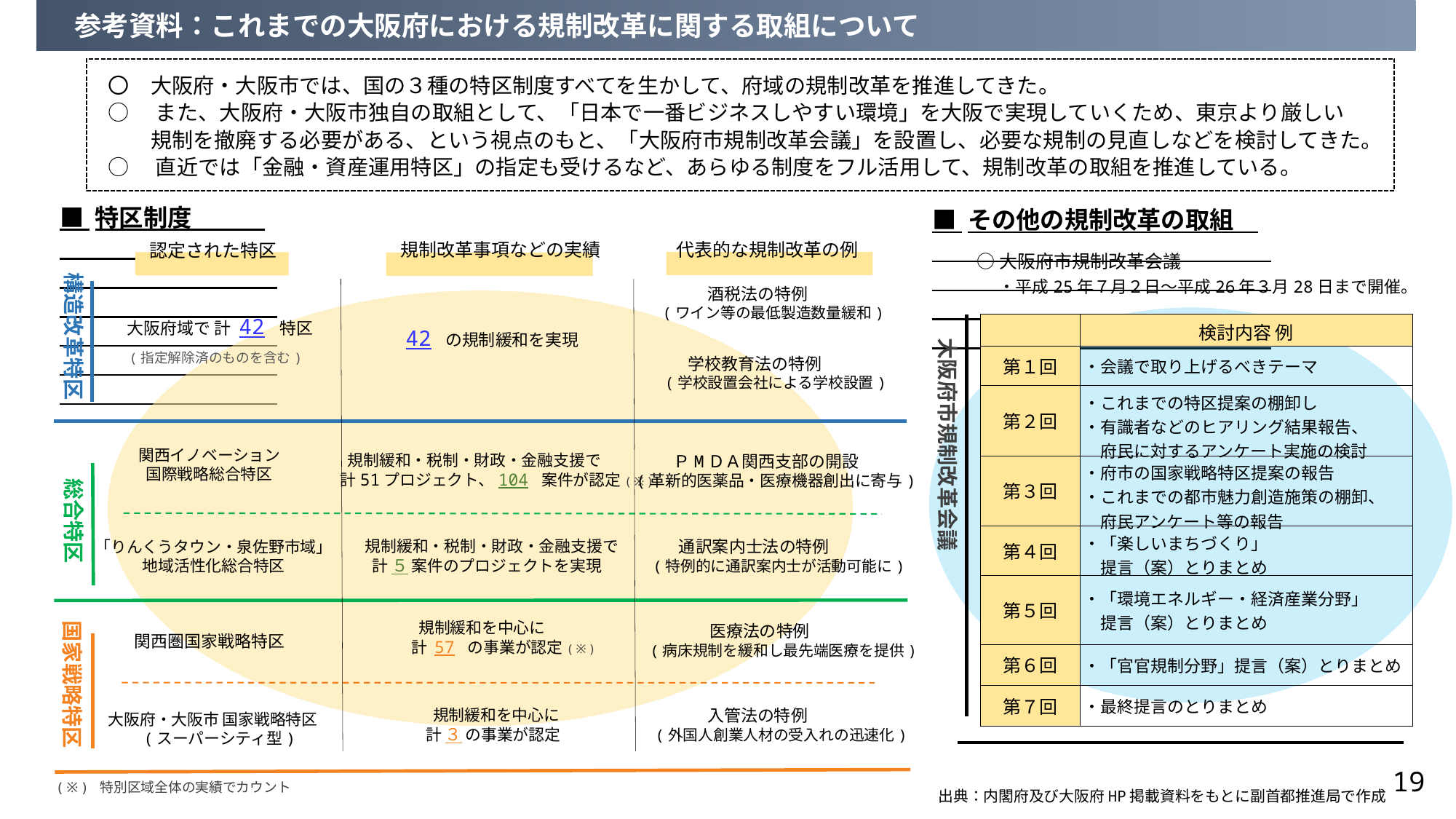

参考資料：これまでの大阪府における規制改革に関する取組について
〇　大阪府・大阪市では、国の３種の特区制度すべてを生かして、府域の規制改革を推進してきた。
○　また、大阪府・大阪市独自の取組として、「日本で一番ビジネスしやすい環境」を大阪で実現していくため、東京より厳しい
　　規制を撤廃する必要がある、という視点のもと、「大阪府市規制改革会議」を設置し、必要な規制の見直しなどを検討してきた。
○　直近では「金融・資産運用特区」の指定も受けるなど、あらゆる制度をフル活用して、規制改革の取組を推進している。
■ 特区制度
■ その他の規制改革の取組
規制改革事項などの実績
代表的な規制改革の例
認定された特区

構造改革特区
　　 　酒税法の特例
 (ワイン等の最低製造数量緩和)

大阪府域で 計 42 特区
(指定解除済のものを含む)
42 の規制緩和を実現
　 　 学校教育法の特例
  (学校設置会社による学校設置)
関西イノベーション
 国際戦略総合特区
 規制緩和・税制・財政・金融支援で
計51プロジェクト、104 案件が認定(※)
　　 ＰМＤＡ関西支部の開設
(革新的医薬品・医療機器創出に寄与)
総合特区
　 　  通訳案内士法の特例
  (特例的に通訳案内士が活動可能に)
規制緩和・税制・財政・金融支援で
 計 ５ 案件のプロジェクトを実現
「りんくうタウン・泉佐野市域」
　　　地域活性化総合特区
国家戦略特区
 規制緩和を中心に
計 57 の事業が認定(※)
　 　　 　 医療法の特例
  (病床規制を緩和し最先端医療を提供)
関西圏国家戦略特区
　 　　　入管法の特例
  (外国人創業人材の受入れの迅速化)
 規制緩和を中心に
計 ３ の事業が認定
大阪府・大阪市 国家戦略特区
　　(スーパーシティ型)
(※) 特別区域全体の実績でカウント
これらを通じて…
○大阪府市規制改革会議
・平成25年７月２日～平成26年３月28日まで開催。

|  | 検討内容 例 |
| --- | --- |
| 第１回 | ・会議で取り上げるべきテーマ |
| 第２回 | ・これまでの特区提案の棚卸し ・有識者などのヒアリング結果報告、 　府民に対するアンケート実施の検討 |
| 第３回 | ・府市の国家戦略特区提案の報告 ・これまでの都市魅力創造施策の棚卸、 　府民アンケート等の報告 |
| 第４回 | ・「楽しいまちづくり」 　提言（案）とりまとめ |
| 第５回 | ・「環境エネルギー・経済産業分野」 　提言（案）とりまとめ |
| 第６回 | ・「官官規制分野」提言（案）とりまとめ |
| 第７回 | ・最終提言のとりまとめ |
大阪府市規制改革会議
 出典：内閣府及び大阪府HP掲載資料をもとに副首都推進局で作成
19